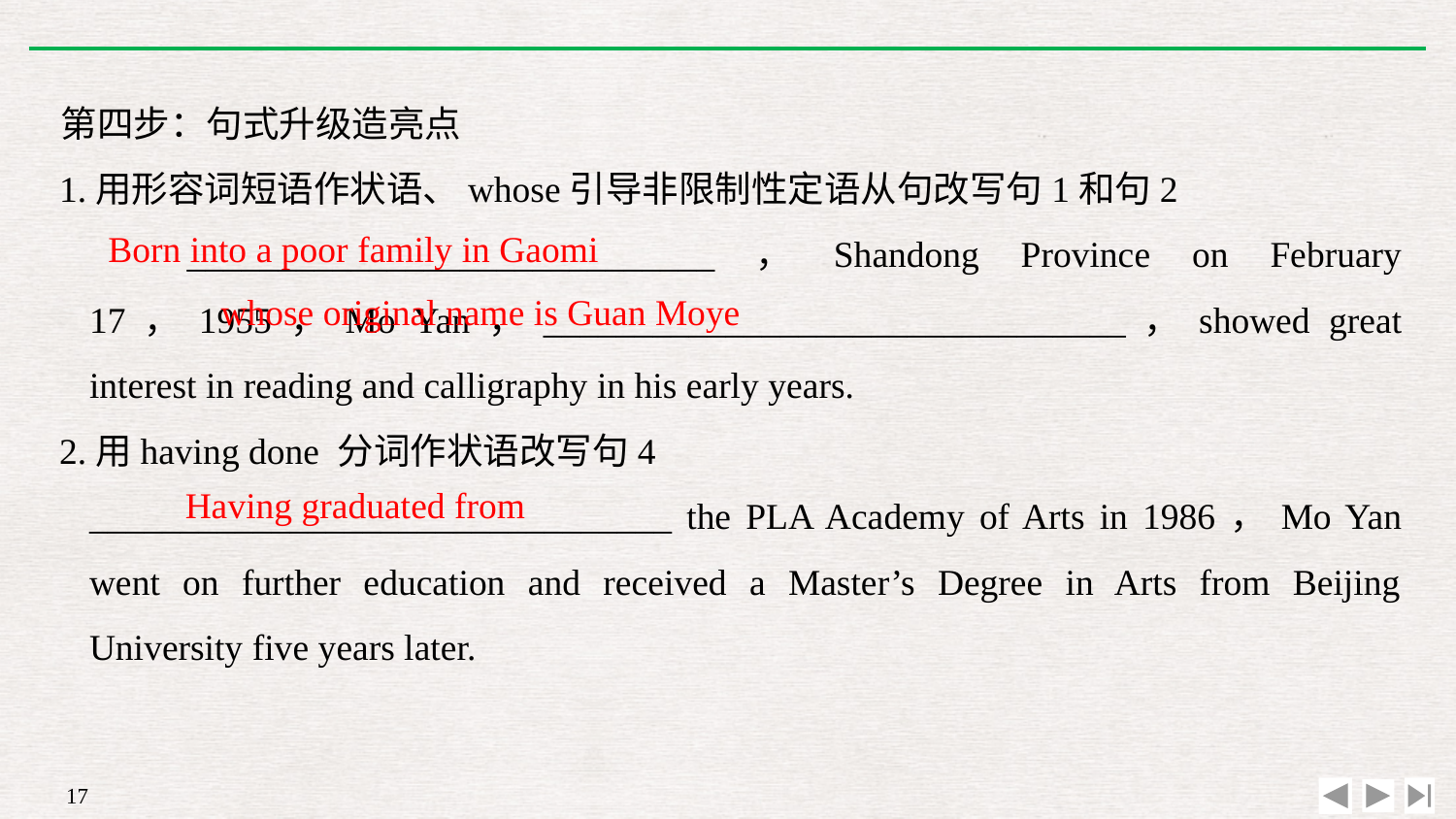

第四步：句式升级造亮点
1.用形容词短语作状语、whose引导非限制性定语从句改写句1和句2
   	_____________________________，Shandong Province on February 17，1955，Mo Yan，________________________________，showed great interest in reading and calligraphy in his early years.
2.用having done 分词作状语改写句4
	________________________________ the PLA Academy of Arts in 1986，Mo Yan went on further education and received a Master’s Degree in Arts from Beijing University five years later.
Born into a poor family in Gaomi
whose original name is Guan Moye
Having graduated from